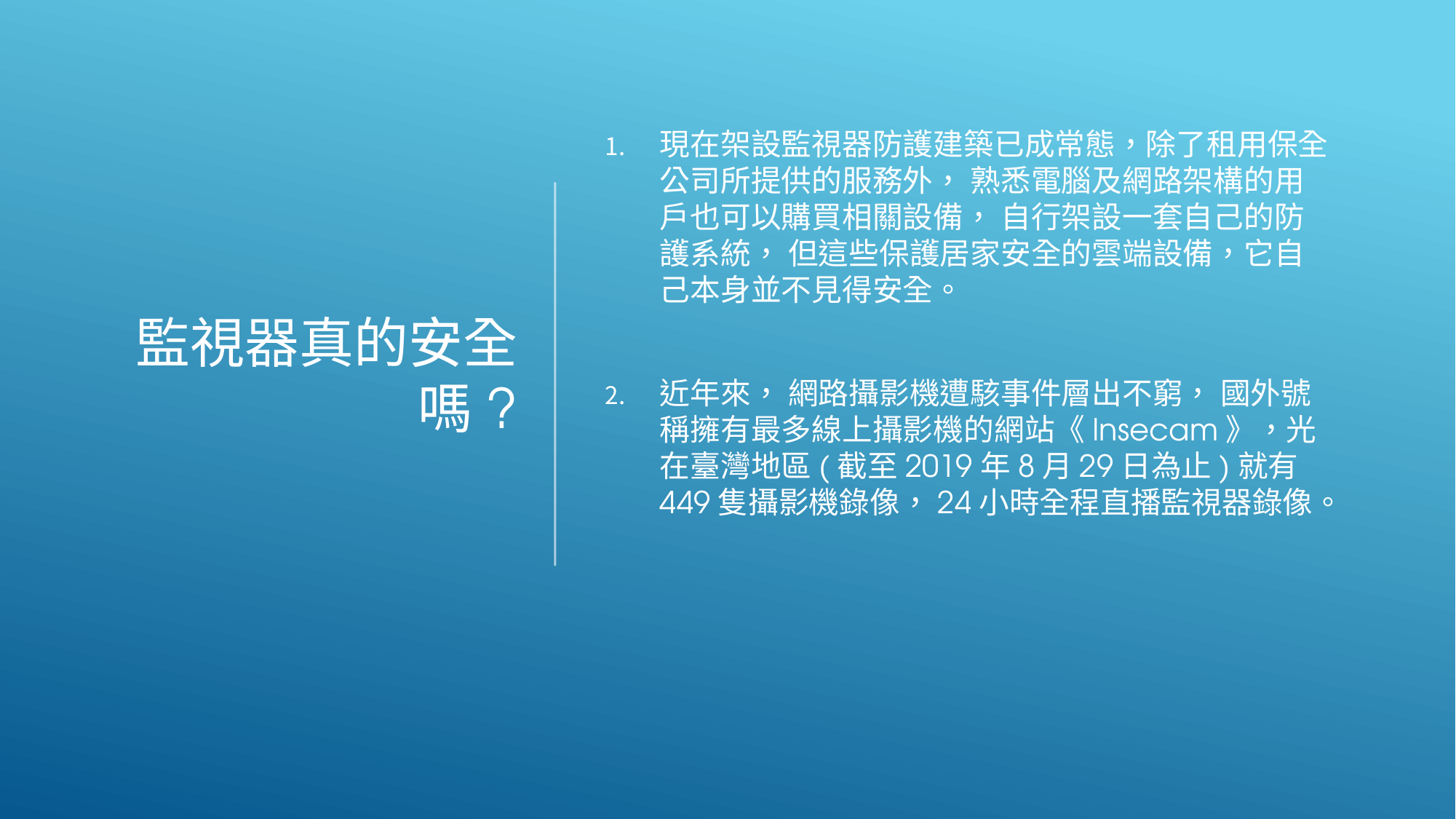

# 監視器真的安全嗎?
現在架設監視器防護建築已成常態，除了租用保全公司所提供的服務外， 熟悉電腦及網路架構的用戶也可以購買相關設備， 自行架設一套自己的防護系統， 但這些保護居家安全的雲端設備，它自己本身並不見得安全。

近年來， 網路攝影機遭駭事件層出不窮， 國外號稱擁有最多線上攝影機的網站《Insecam》，光在臺灣地區(截至2019年8月29日為止)就有449隻攝影機錄像，24小時全程直播監視器錄像。